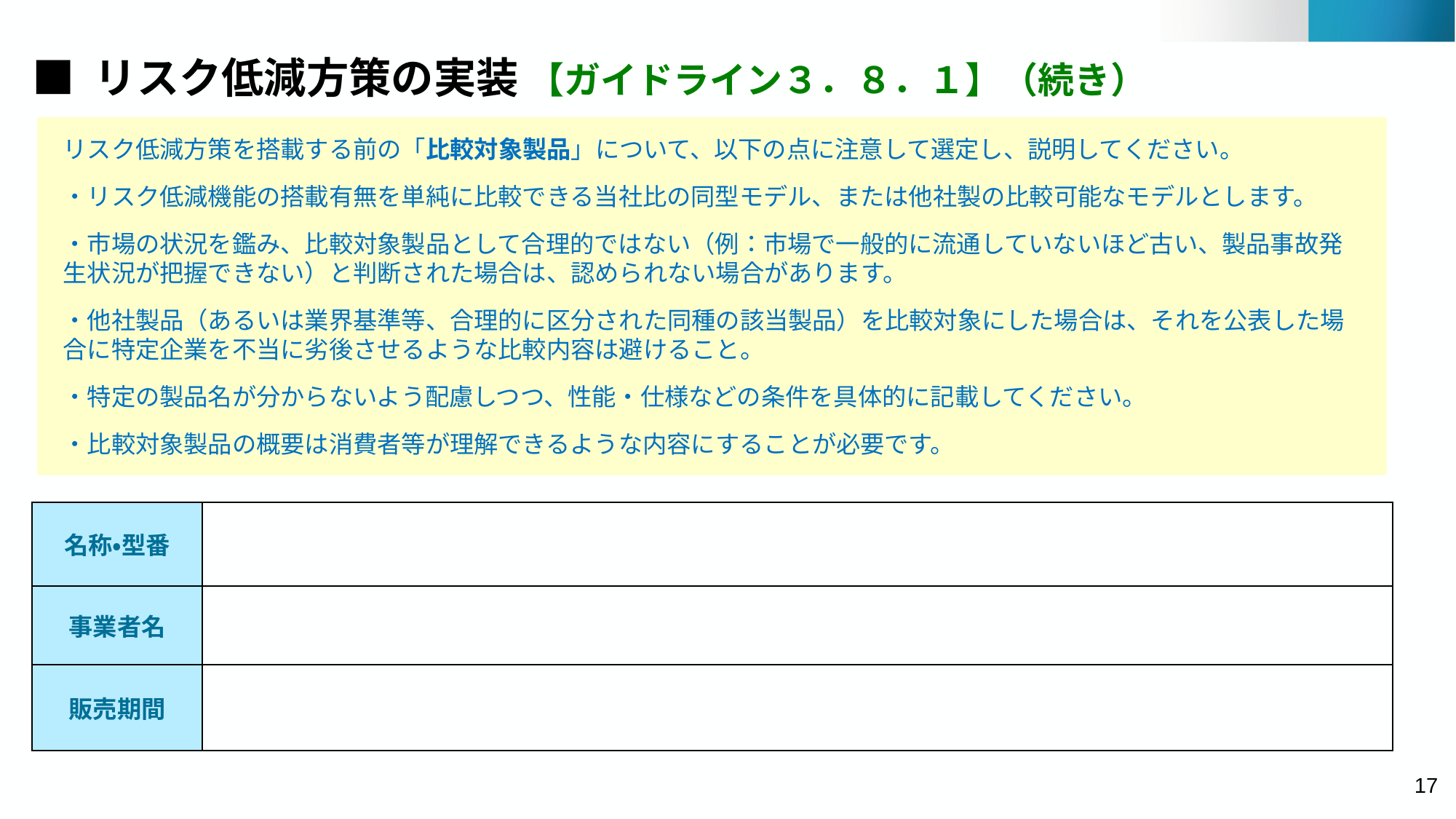

■ リスク低減方策の実装 【ガイドライン３．８．１】（続き）
リスク低減方策を搭載する前の「比較対象製品」について、以下の点に注意して選定し、説明してください。
・リスク低減機能の搭載有無を単純に比較できる当社比の同型モデル、または他社製の比較可能なモデルとします。
・市場の状況を鑑み、比較対象製品として合理的ではない（例：市場で一般的に流通していないほど古い、製品事故発生状況が把握できない）と判断された場合は、認められない場合があります。
・他社製品（あるいは業界基準等、合理的に区分された同種の該当製品）を比較対象にした場合は、それを公表した場合に特定企業を不当に劣後させるような比較内容は避けること。
・特定の製品名が分からないよう配慮しつつ、性能・仕様などの条件を具体的に記載してください。
・比較対象製品の概要は消費者等が理解できるような内容にすることが必要です。
| 名称・型番 |  |
| --- | --- |
| 事業者名 |  |
| 販売期間 |  |

17